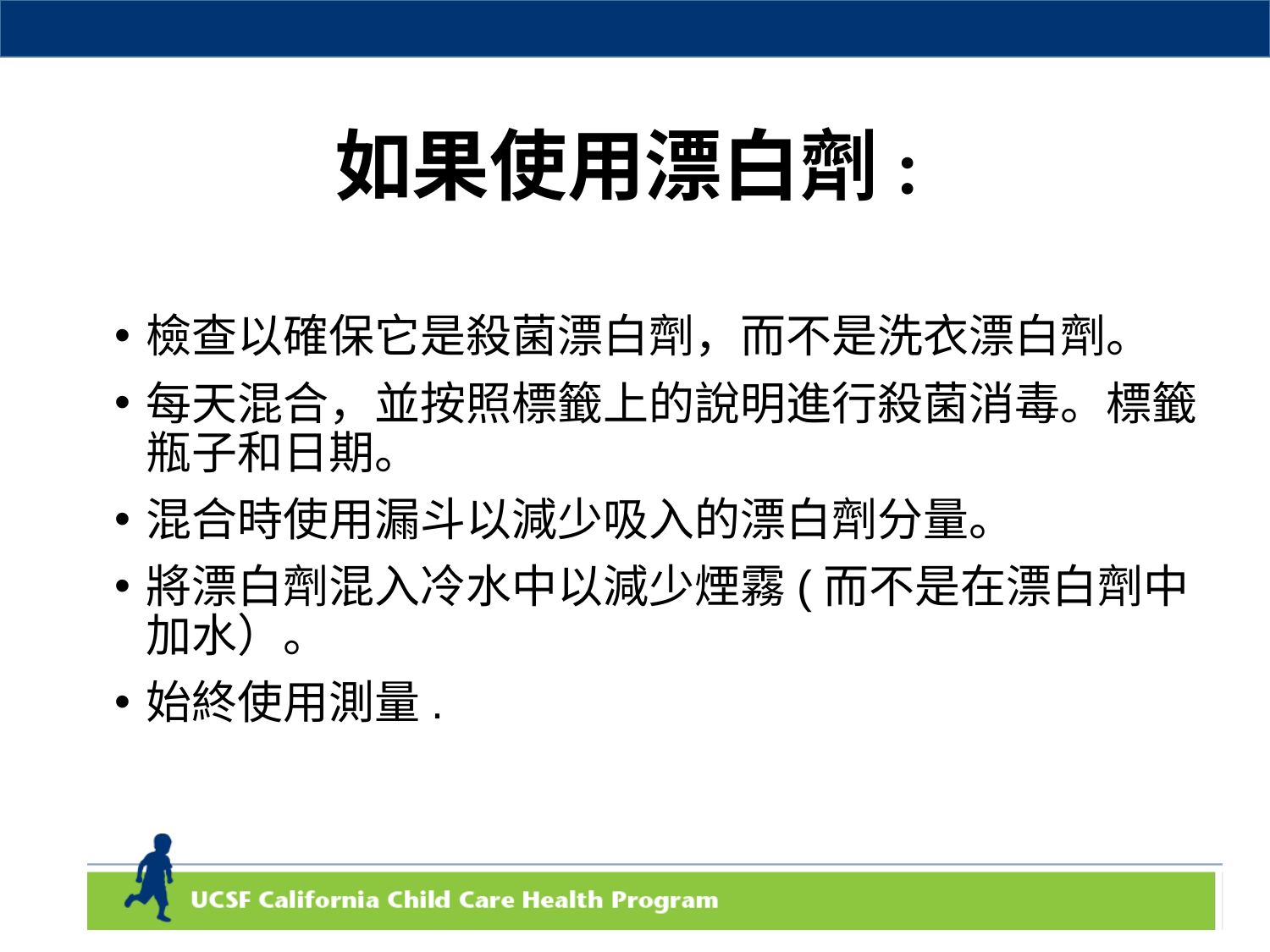

# 如果使用漂白劑:

檢查以確保它是殺菌漂白劑，而不是洗衣漂白劑。
每天混合，並按照標籤上的說明進行殺菌消毒。標籤瓶子和日期。
混合時使用漏斗以減少吸入的漂白劑分量。
將漂白劑混入冷水中以減少煙霧(而不是在漂白劑中加水）。
始終使用測量.